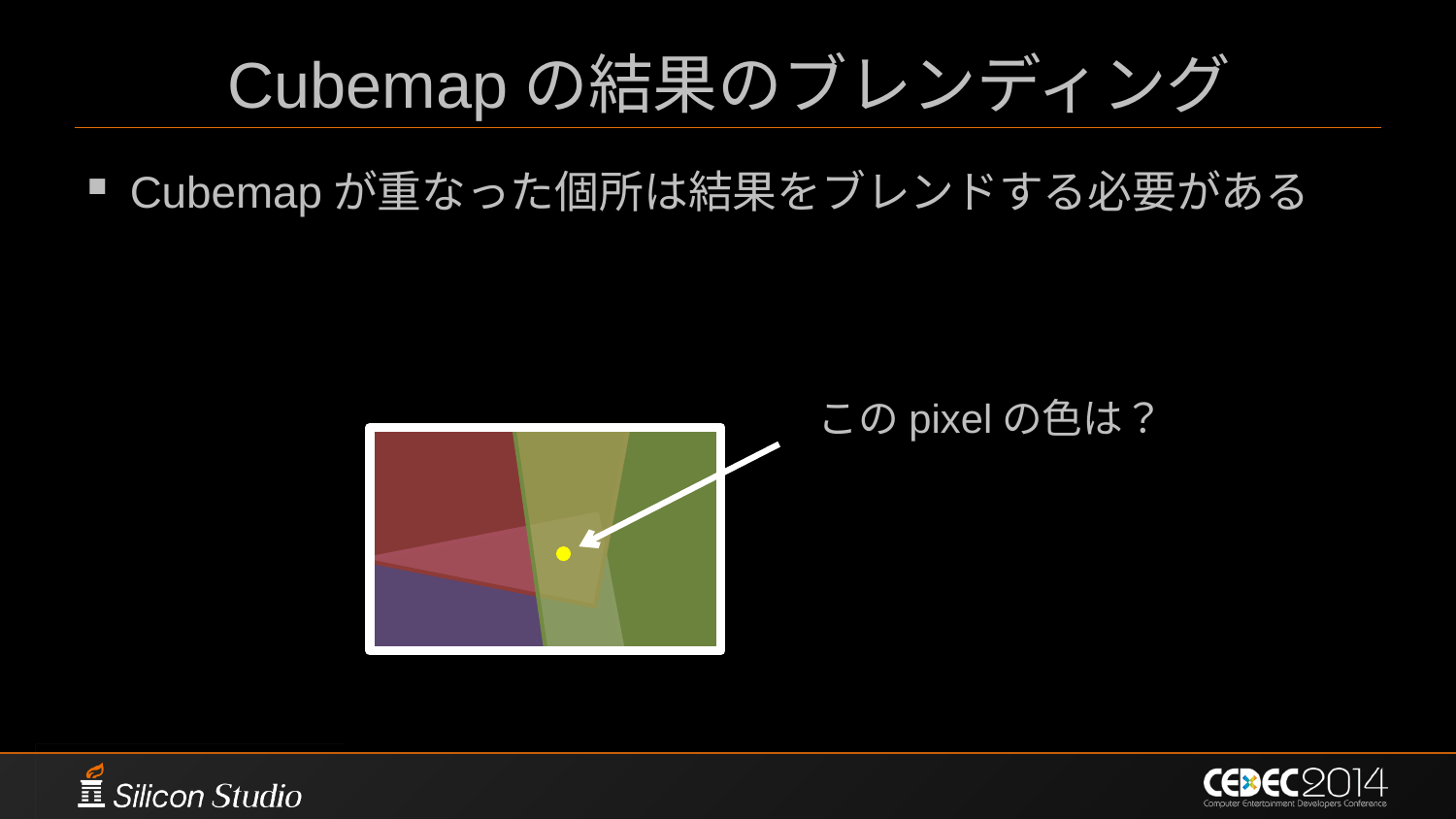

# Cubemapの結果のブレンディング
Cubemapが重なった個所は結果をブレンドする必要がある
このpixelの色は？